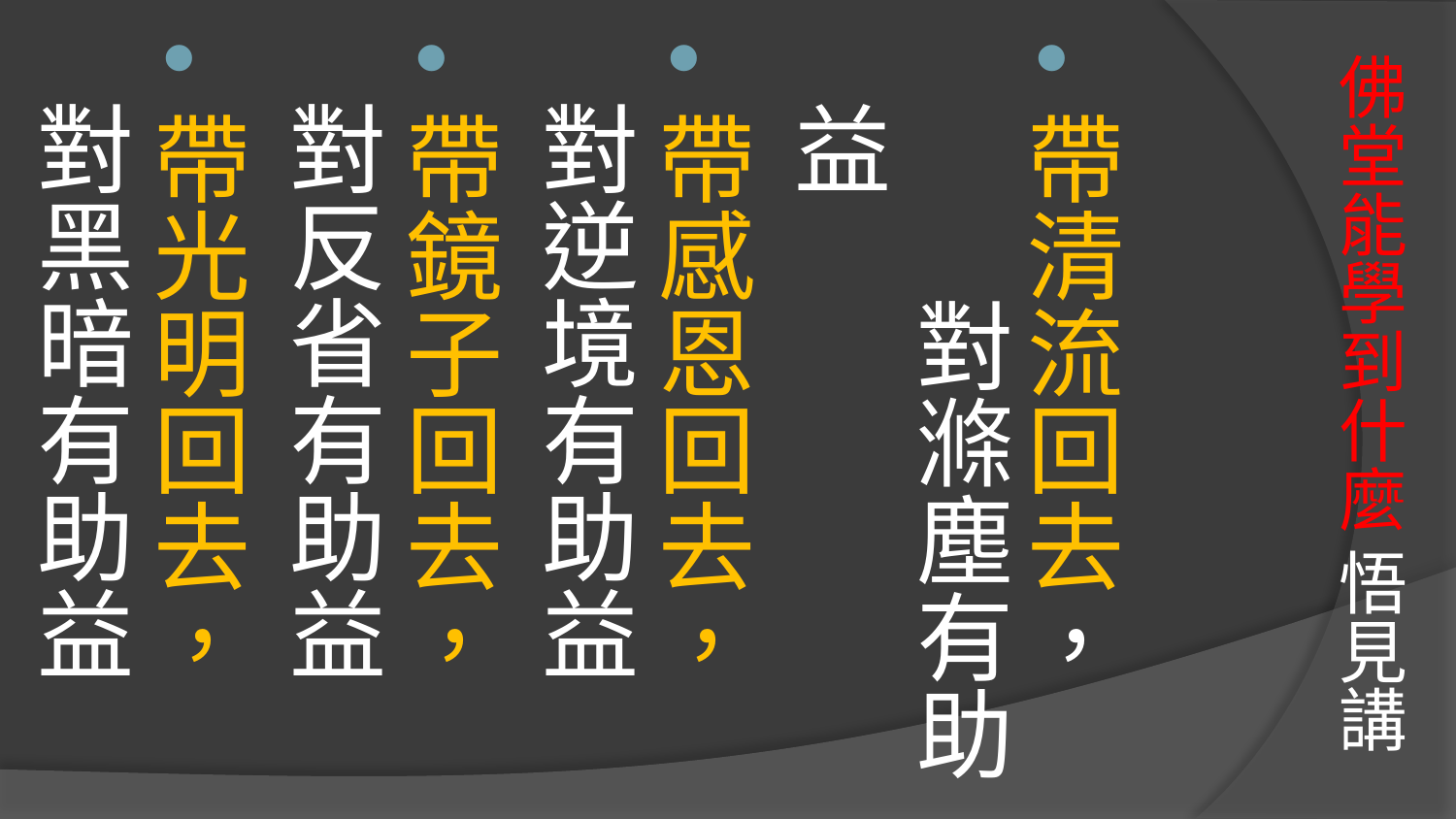

帶清流回去，              對滌塵有助益
帶感恩回去， 對逆境有助益
帶鏡子回去， 對反省有助益
帶光明回去， 對黑暗有助益
# 佛堂能學到什麼 悟見講